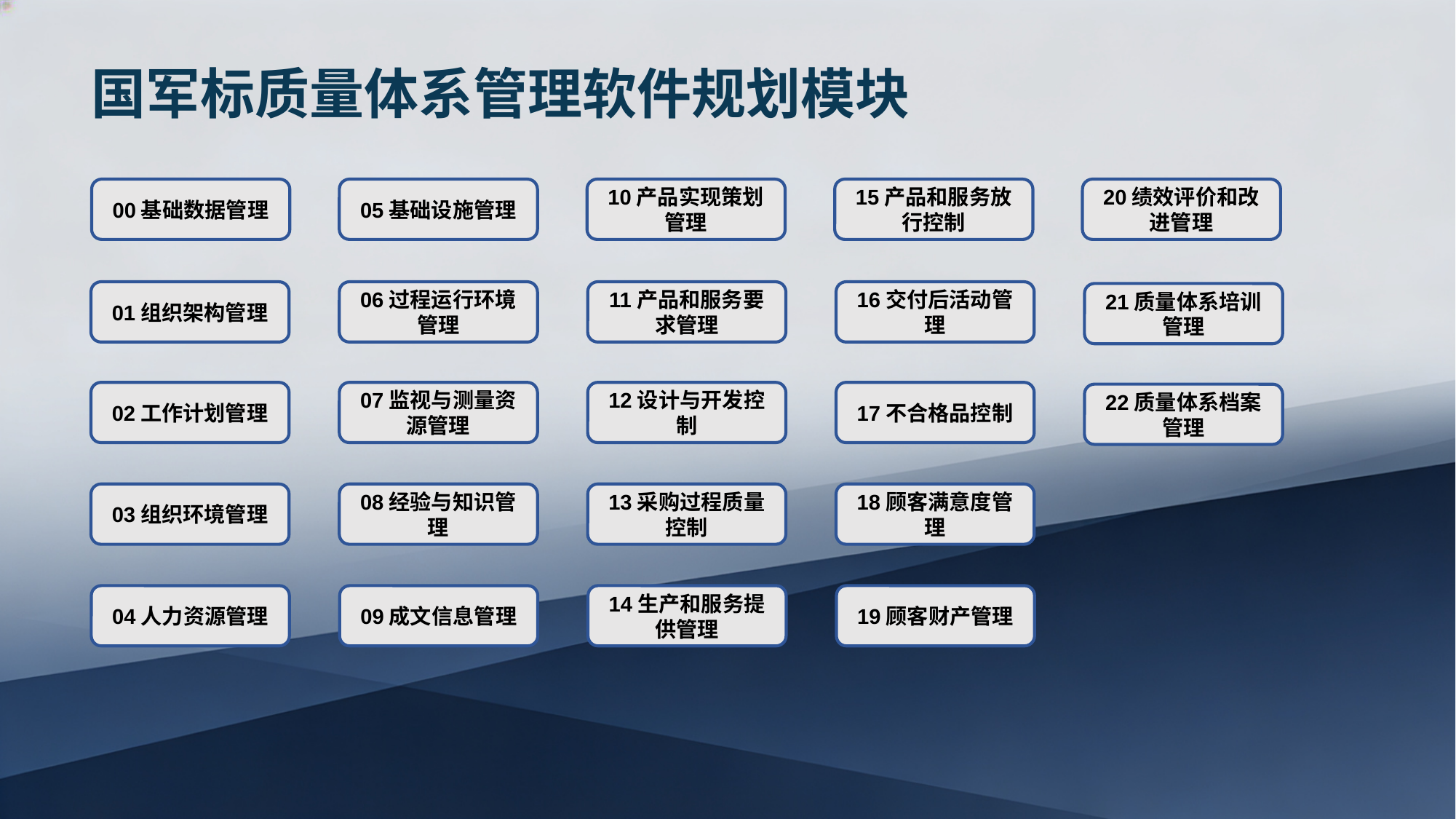

国军标质量体系管理软件规划模块
00基础数据管理
05基础设施管理
10产品实现策划管理
15产品和服务放行控制
20绩效评价和改进管理
01组织架构管理
06过程运行环境管理
11产品和服务要求管理
16交付后活动管理
21质量体系培训管理
02工作计划管理
07监视与测量资源管理
12设计与开发控制
17不合格品控制
22质量体系档案管理
03组织环境管理
08经验与知识管理
13采购过程质量控制
18顾客满意度管理
04人力资源管理
09成文信息管理
14生产和服务提供管理
19顾客财产管理